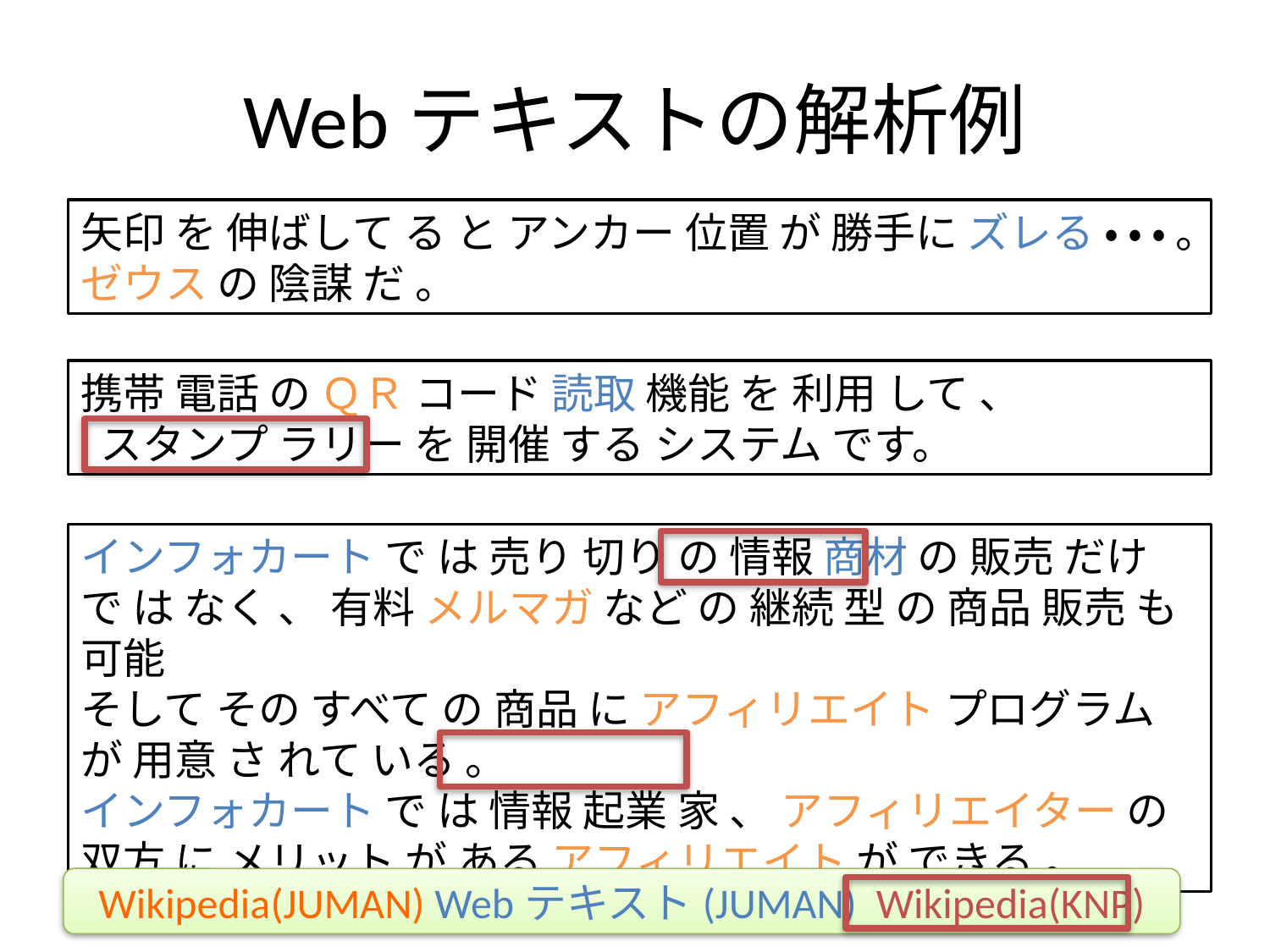

# Webテキストの解析例
矢印 を 伸ばして る と アンカー 位置 が 勝手に ズレる ・ ・ ・ 。
ゼウス の 陰謀 だ 。
携帯 電話 の ＱＲ コード 読取 機能 を 利用 して 、
 スタンプ ラリー を 開催 する システム です。

インフォカート で は 売り 切り の 情報 商材 の 販売 だけ で は なく 、 有料 メルマガ など の 継続 型 の 商品 販売 も 可能
そして その すべて の 商品 に アフィリエイト プログラム が 用意 さ れて いる 。
インフォカート で は 情報 起業 家 、 アフィリエイター の 双方 に メリット が ある アフィリエイト が できる 。

Wikipedia(JUMAN) Webテキスト(JUMAN)  Wikipedia(KNP)